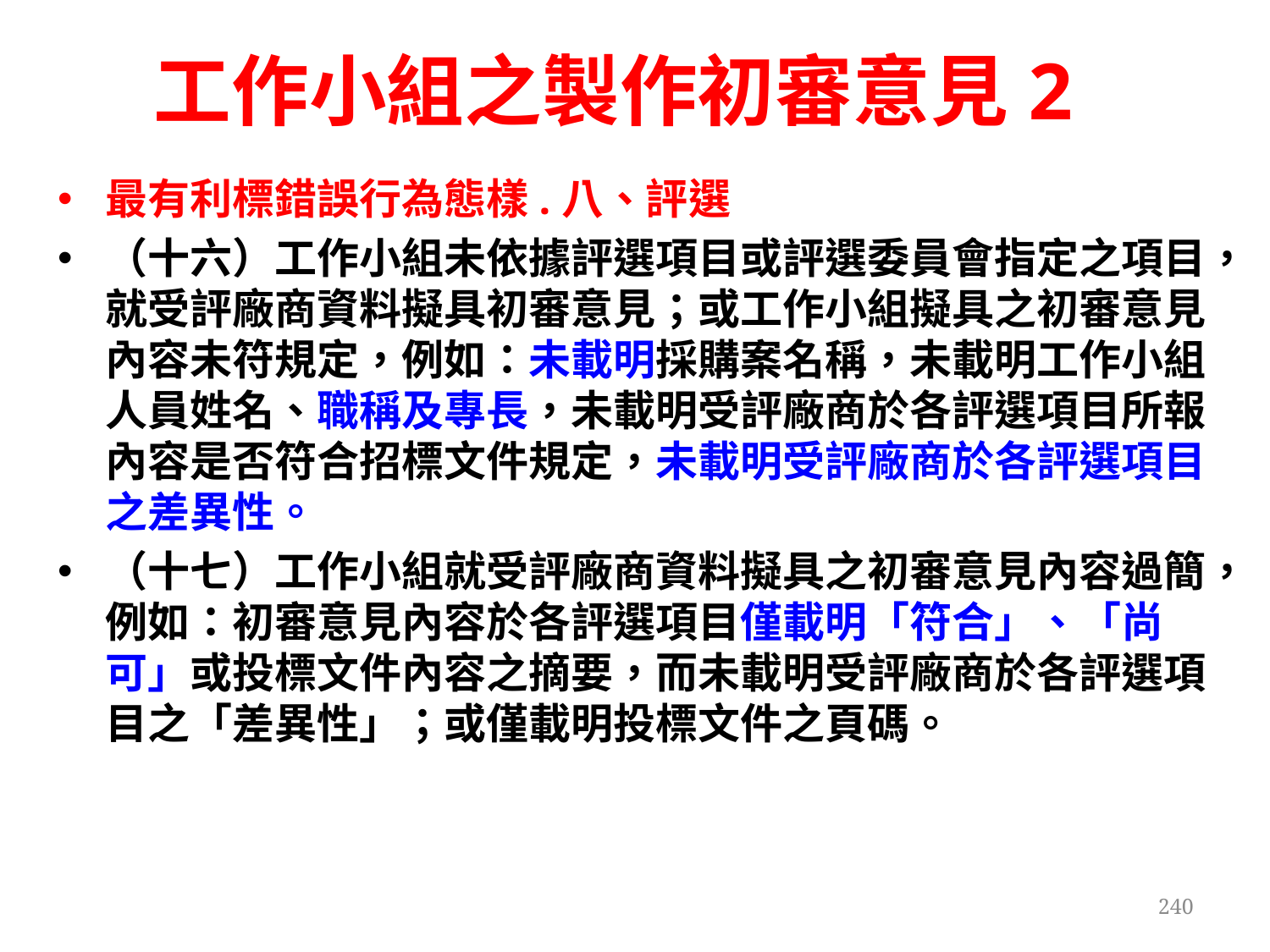

# 工作小組之製作初審意見2
最有利標錯誤行為態樣.八、評選
（十六）工作小組未依據評選項目或評選委員會指定之項目，就受評廠商資料擬具初審意見；或工作小組擬具之初審意見內容未符規定，例如：未載明採購案名稱，未載明工作小組人員姓名、職稱及專長，未載明受評廠商於各評選項目所報內容是否符合招標文件規定，未載明受評廠商於各評選項目之差異性。
（十七）工作小組就受評廠商資料擬具之初審意見內容過簡，例如：初審意見內容於各評選項目僅載明「符合」、「尚可」或投標文件內容之摘要，而未載明受評廠商於各評選項目之「差異性」；或僅載明投標文件之頁碼。

240